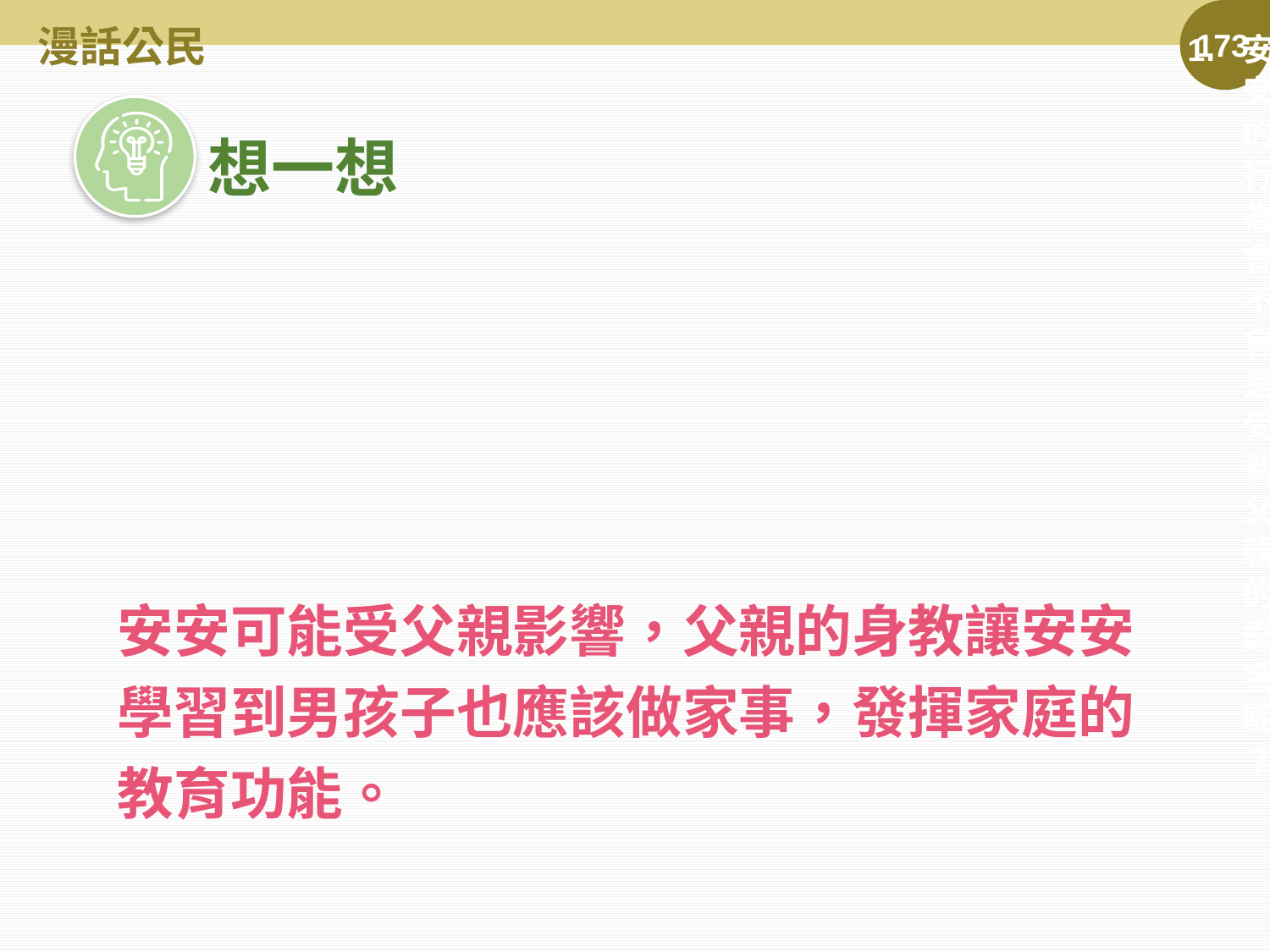

# 漫話公民
173

安安的行為會不會是受到父親的影響呢？
安安可能受父親影響，父親的身教讓安安學習到男孩子也應該做家事，發揮家庭的教育功能。